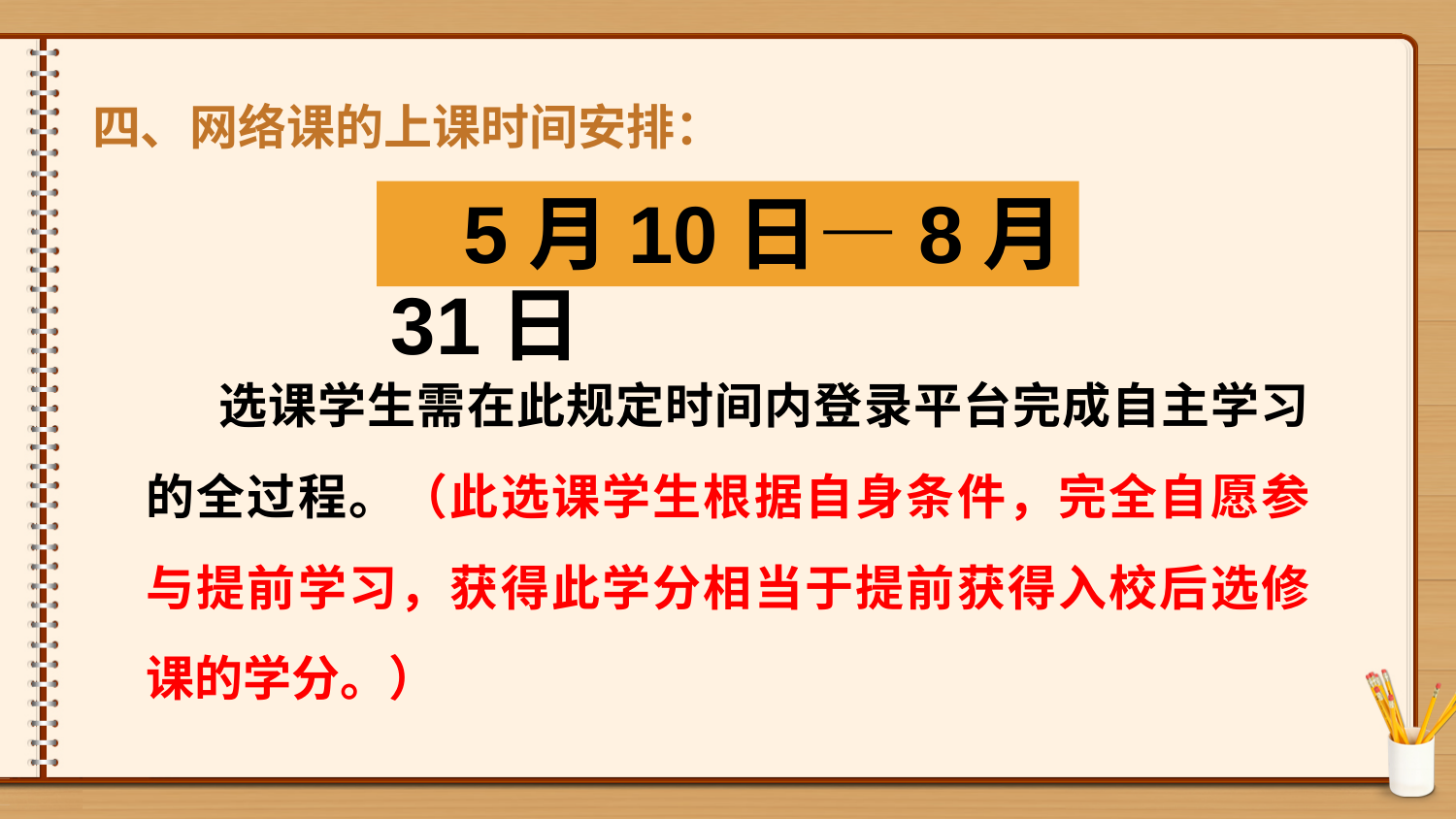

四、网络课的上课时间安排：
5月10日—8月31日
选课学生需在此规定时间内登录平台完成自主学习的全过程。（此选课学生根据自身条件，完全自愿参与提前学习，获得此学分相当于提前获得入校后选修课的学分。）